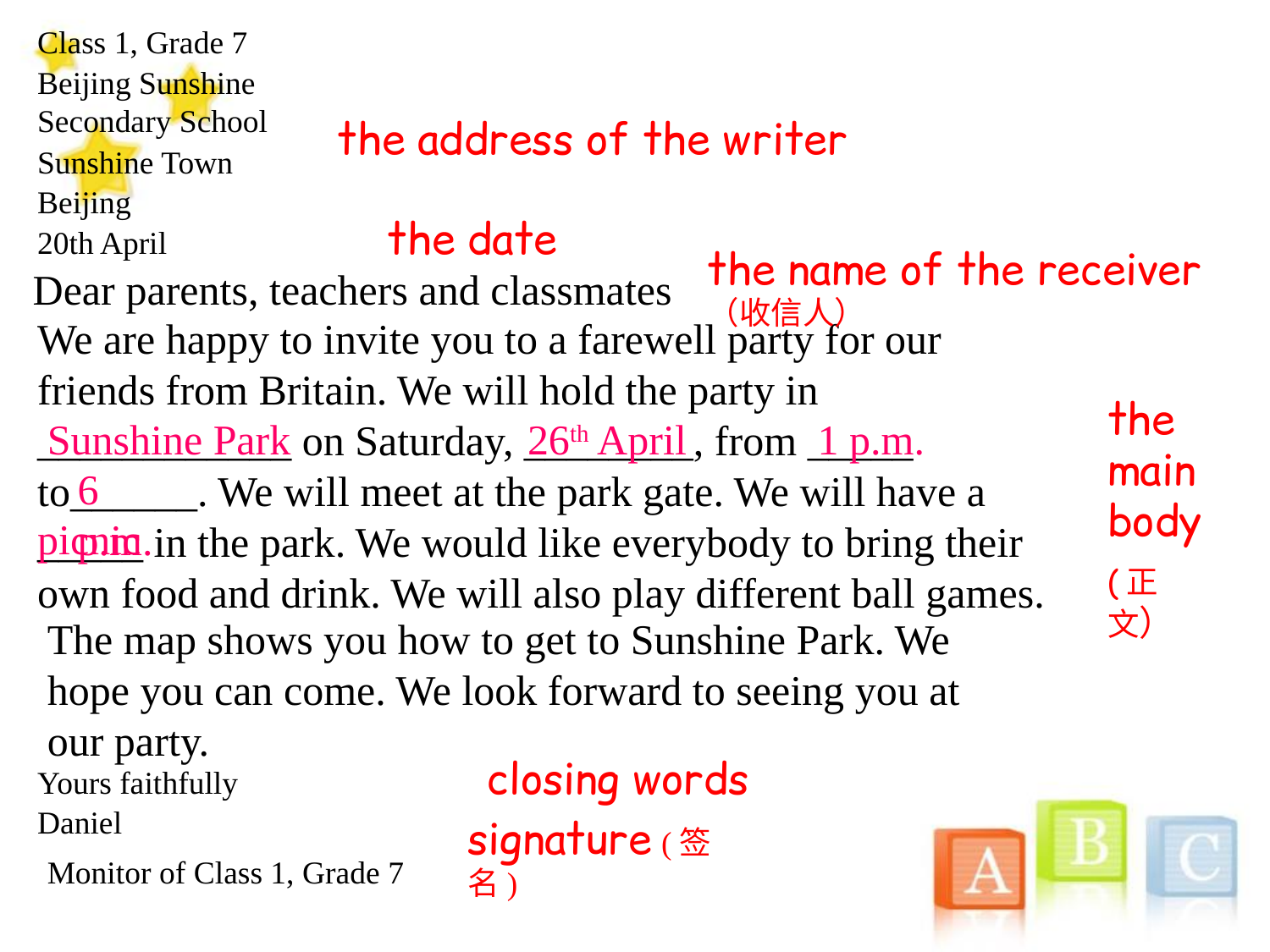

Class 1, Grade 7

Beijing Sunshine Secondary School
the address of the writer
Sunshine Town
Beijing

the date
20th April
the name of the receiver（收信人）
Dear parents, teachers and classmates

We are happy to invite you to a farewell party for our friends from Britain. We will hold the party in ____________ on Saturday, ________, from _____ to______. We will meet at the park gate. We will have a _____ in the park. We would like everybody to bring their own food and drink. We will also play different ball games.

the main body
(正文）
Sunshine Park
26th April
1 p.m.
6 p.m.
picnic

The map shows you how to get to Sunshine Park. We hope you can come. We look forward to seeing you at our party.
closing words
Yours faithfully

Daniel
signature (签名)

Monitor of Class 1, Grade 7